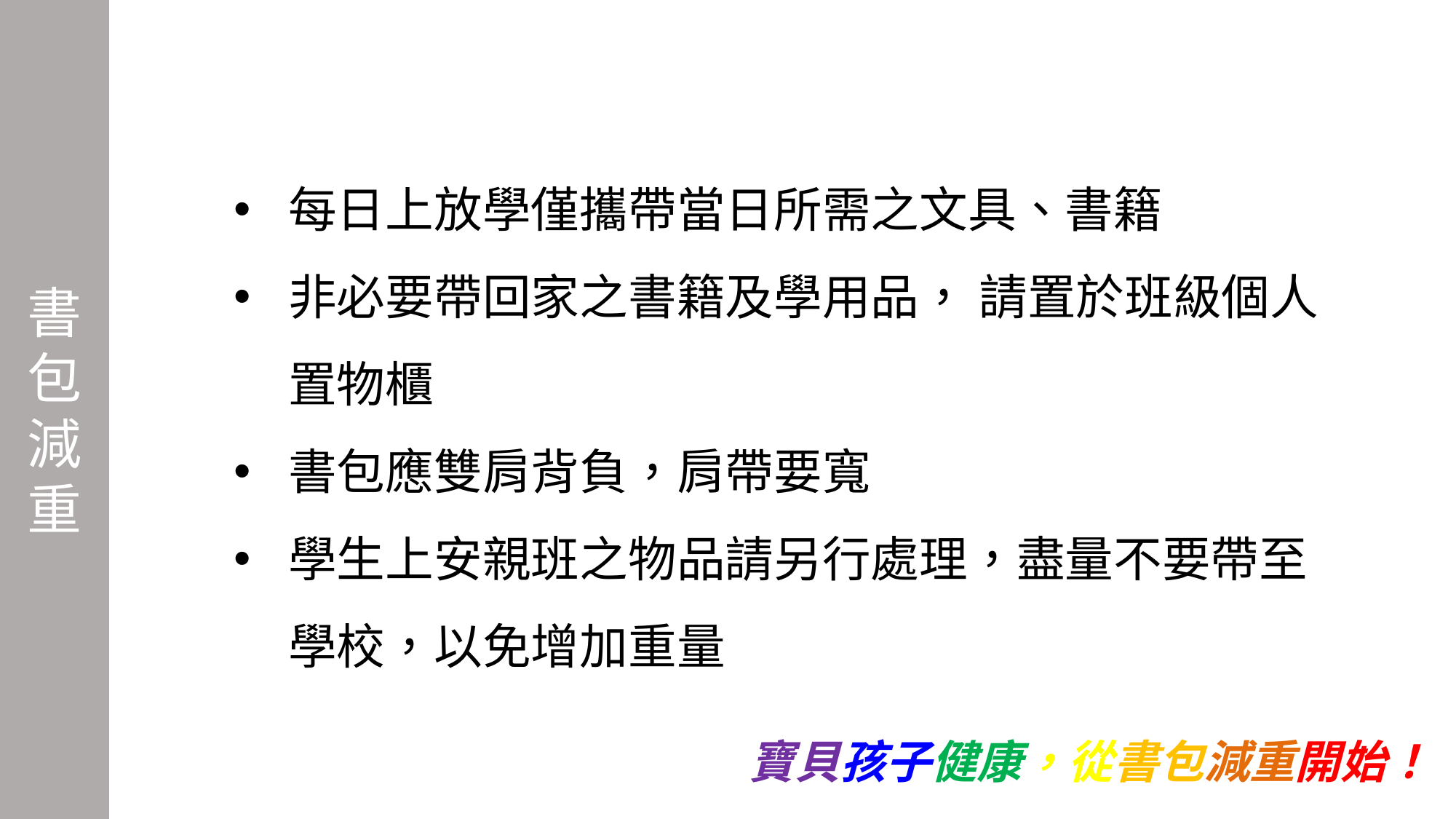

書包減重
每日上放學僅攜帶當日所需之文具、書籍
非必要帶回家之書籍及學用品， 請置於班級個人置物櫃
書包應雙肩背負，肩帶要寬
學生上安親班之物品請另行處理，盡量不要帶至學校，以免增加重量
寶貝孩子健康，從書包減重開始！